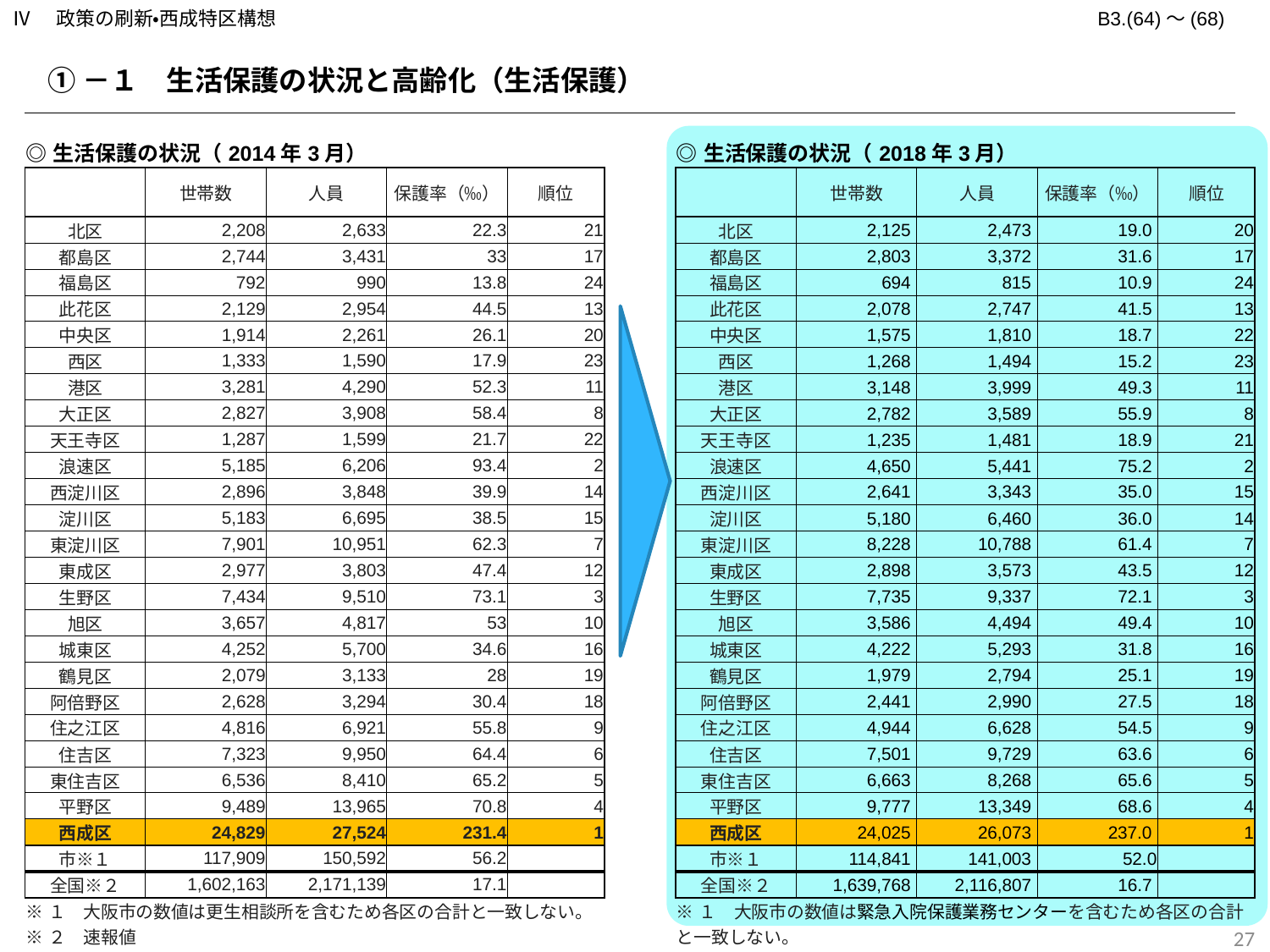

Ⅳ　政策の刷新・西成特区構想
B3.(64)～(68)
①－１　生活保護の状況と高齢化（生活保護）

| ◎生活保護の状況（2018年3月） |  |  |  |  |
| --- | --- | --- | --- | --- |
|  | 世帯数 | 人員 | 保護率（‰） | 順位 |
| 北区 | 2,125 | 2,473 | 19.0 | 20 |
| 都島区 | 2,803 | 3,372 | 31.6 | 17 |
| 福島区 | 694 | 815 | 10.9 | 24 |
| 此花区 | 2,078 | 2,747 | 41.5 | 13 |
| 中央区 | 1,575 | 1,810 | 18.7 | 22 |
| 西区 | 1,268 | 1,494 | 15.2 | 23 |
| 港区 | 3,148 | 3,999 | 49.3 | 11 |
| 大正区 | 2,782 | 3,589 | 55.9 | 8 |
| 天王寺区 | 1,235 | 1,481 | 18.9 | 21 |
| 浪速区 | 4,650 | 5,441 | 75.2 | 2 |
| 西淀川区 | 2,641 | 3,343 | 35.0 | 15 |
| 淀川区 | 5,180 | 6,460 | 36.0 | 14 |
| 東淀川区 | 8,228 | 10,788 | 61.4 | 7 |
| 東成区 | 2,898 | 3,573 | 43.5 | 12 |
| 生野区 | 7,735 | 9,337 | 72.1 | 3 |
| 旭区 | 3,586 | 4,494 | 49.4 | 10 |
| 城東区 | 4,222 | 5,293 | 31.8 | 16 |
| 鶴見区 | 1,979 | 2,794 | 25.1 | 19 |
| 阿倍野区 | 2,441 | 2,990 | 27.5 | 18 |
| 住之江区 | 4,944 | 6,628 | 54.5 | 9 |
| 住吉区 | 7,501 | 9,729 | 63.6 | 6 |
| 東住吉区 | 6,663 | 8,268 | 65.6 | 5 |
| 平野区 | 9,777 | 13,349 | 68.6 | 4 |
| 西成区 | 24,025 | 26,073 | 237.0 | 1 |
| 市※１ | 114,841 | 141,003 | 52.0 |  |
| 全国※２ | 1,639,768 | 2,116,807 | 16.7 |  |
| ※１　大阪市の数値は緊急入院保護業務センターを含むため各区の合計と一致しない。 ※２　速報値 |  |  |  |  |
| ◎生活保護の状況（2014年3月） |  |  |  |  |
| --- | --- | --- | --- | --- |
|  | 世帯数 | 人員 | 保護率（‰） | 順位 |
| 北区 | 2,208 | 2,633 | 22.3 | 21 |
| 都島区 | 2,744 | 3,431 | 33 | 17 |
| 福島区 | 792 | 990 | 13.8 | 24 |
| 此花区 | 2,129 | 2,954 | 44.5 | 13 |
| 中央区 | 1,914 | 2,261 | 26.1 | 20 |
| 西区 | 1,333 | 1,590 | 17.9 | 23 |
| 港区 | 3,281 | 4,290 | 52.3 | 11 |
| 大正区 | 2,827 | 3,908 | 58.4 | 8 |
| 天王寺区 | 1,287 | 1,599 | 21.7 | 22 |
| 浪速区 | 5,185 | 6,206 | 93.4 | 2 |
| 西淀川区 | 2,896 | 3,848 | 39.9 | 14 |
| 淀川区 | 5,183 | 6,695 | 38.5 | 15 |
| 東淀川区 | 7,901 | 10,951 | 62.3 | 7 |
| 東成区 | 2,977 | 3,803 | 47.4 | 12 |
| 生野区 | 7,434 | 9,510 | 73.1 | 3 |
| 旭区 | 3,657 | 4,817 | 53 | 10 |
| 城東区 | 4,252 | 5,700 | 34.6 | 16 |
| 鶴見区 | 2,079 | 3,133 | 28 | 19 |
| 阿倍野区 | 2,628 | 3,294 | 30.4 | 18 |
| 住之江区 | 4,816 | 6,921 | 55.8 | 9 |
| 住吉区 | 7,323 | 9,950 | 64.4 | 6 |
| 東住吉区 | 6,536 | 8,410 | 65.2 | 5 |
| 平野区 | 9,489 | 13,965 | 70.8 | 4 |
| 西成区 | 24,829 | 27,524 | 231.4 | 1 |
| 市※１ | 117,909 | 150,592 | 56.2 |  |
| 全国※２ | 1,602,163 | 2,171,139 | 17.1 |  |
| ※１　大阪市の数値は更生相談所を含むため各区の合計と一致しない。 ※２　速報値 |  |  |  |  |

27